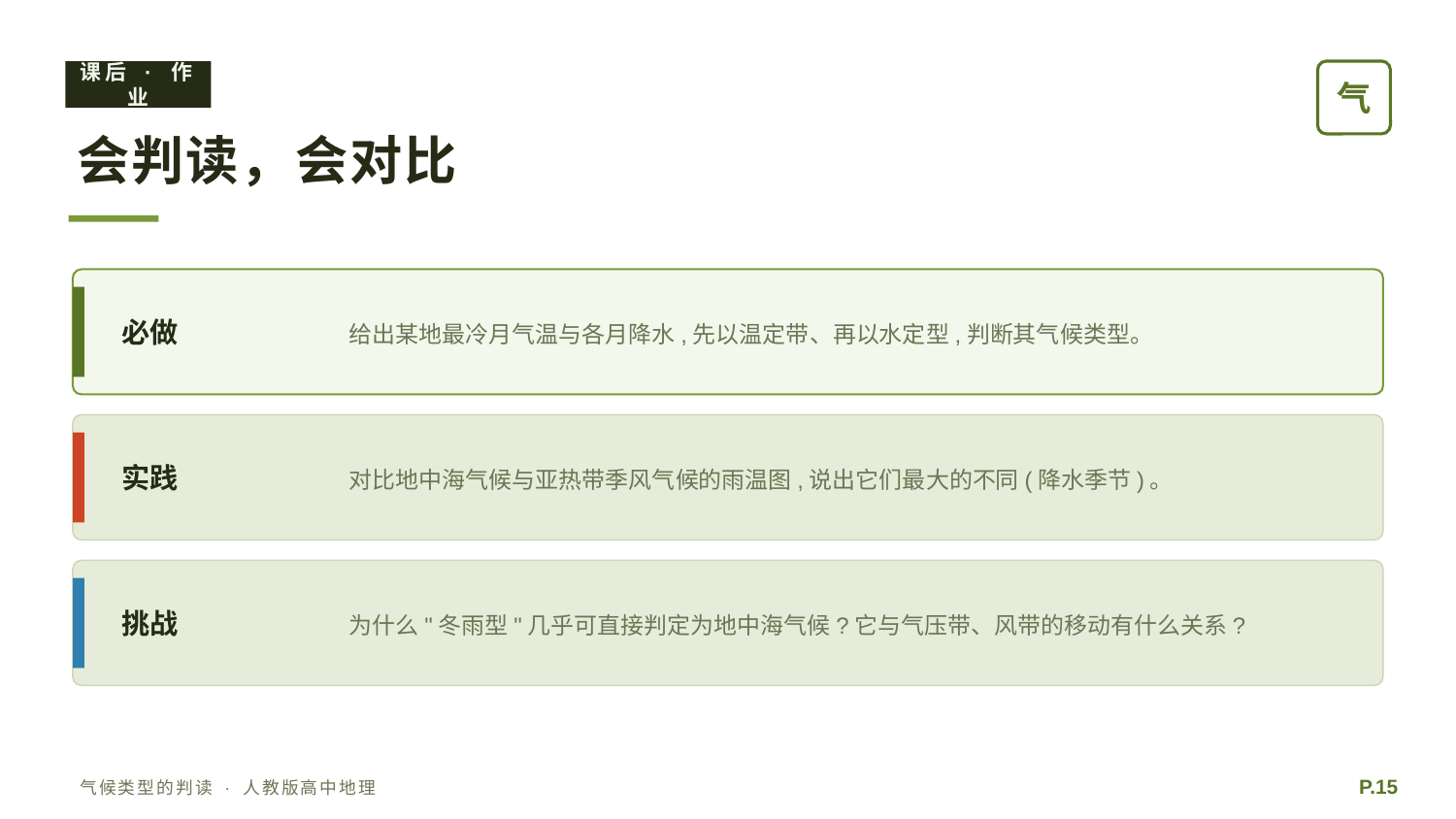

课后 · 作业
气

会判读，会对比

给出某地最冷月气温与各月降水,先以温定带、再以水定型,判断其气候类型。
必做

对比地中海气候与亚热带季风气候的雨温图,说出它们最大的不同(降水季节)。
实践

为什么"冬雨型"几乎可直接判定为地中海气候?它与气压带、风带的移动有什么关系?
挑战

P.15
气候类型的判读 · 人教版高中地理